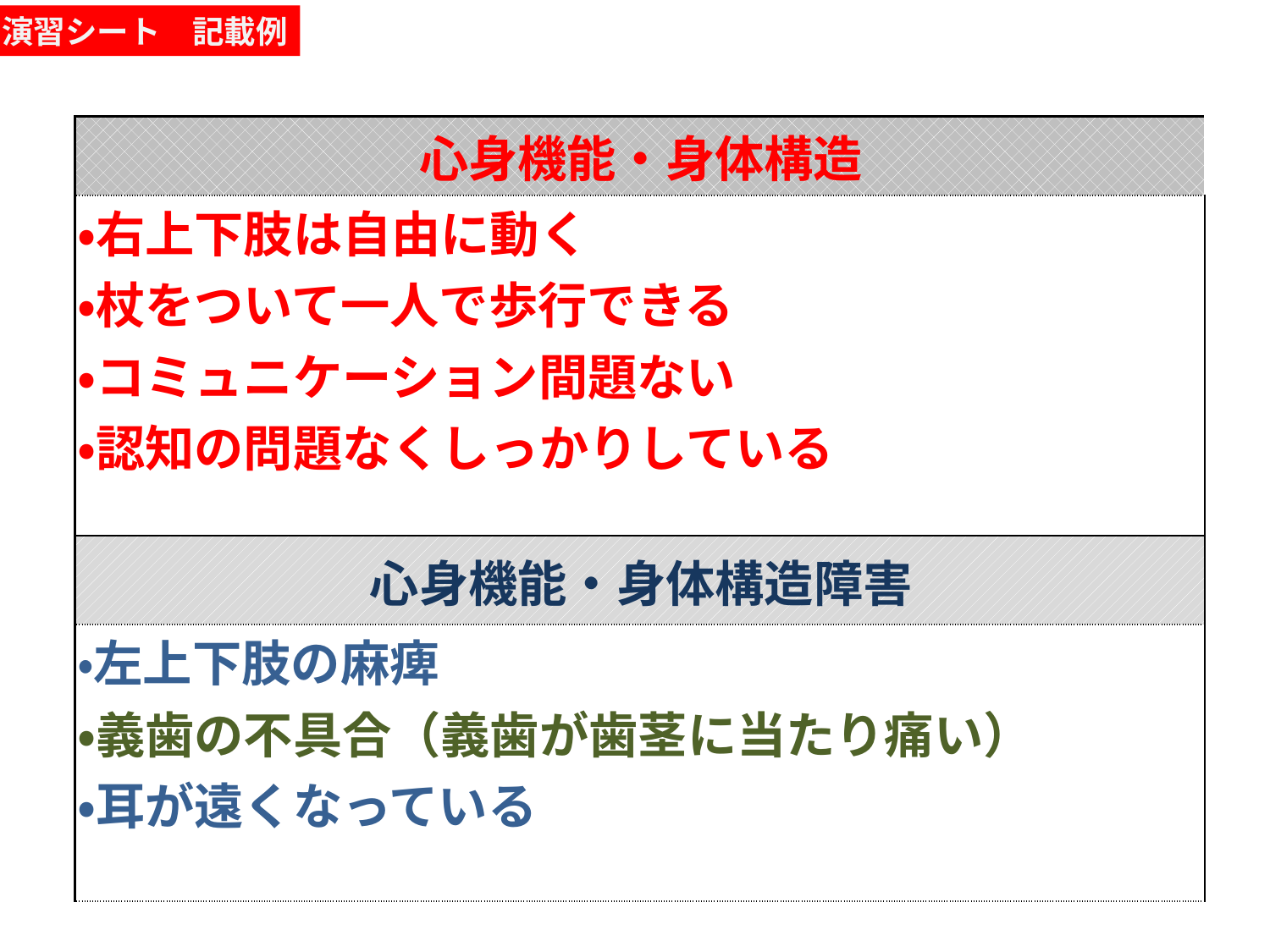

演習シート　記載例
| 心身機能・身体構造 |
| --- |
| ・右上下肢は自由に動く ・杖をついて一人で歩行できる ・コミュニケーション間題ない ・認知の問題なくしっかりしている |
| 心身機能・身体構造障害 |
| ・左上下肢の麻痺 ・義歯の不具合（義歯が歯茎に当たり痛い） ・耳が遠くなっている |